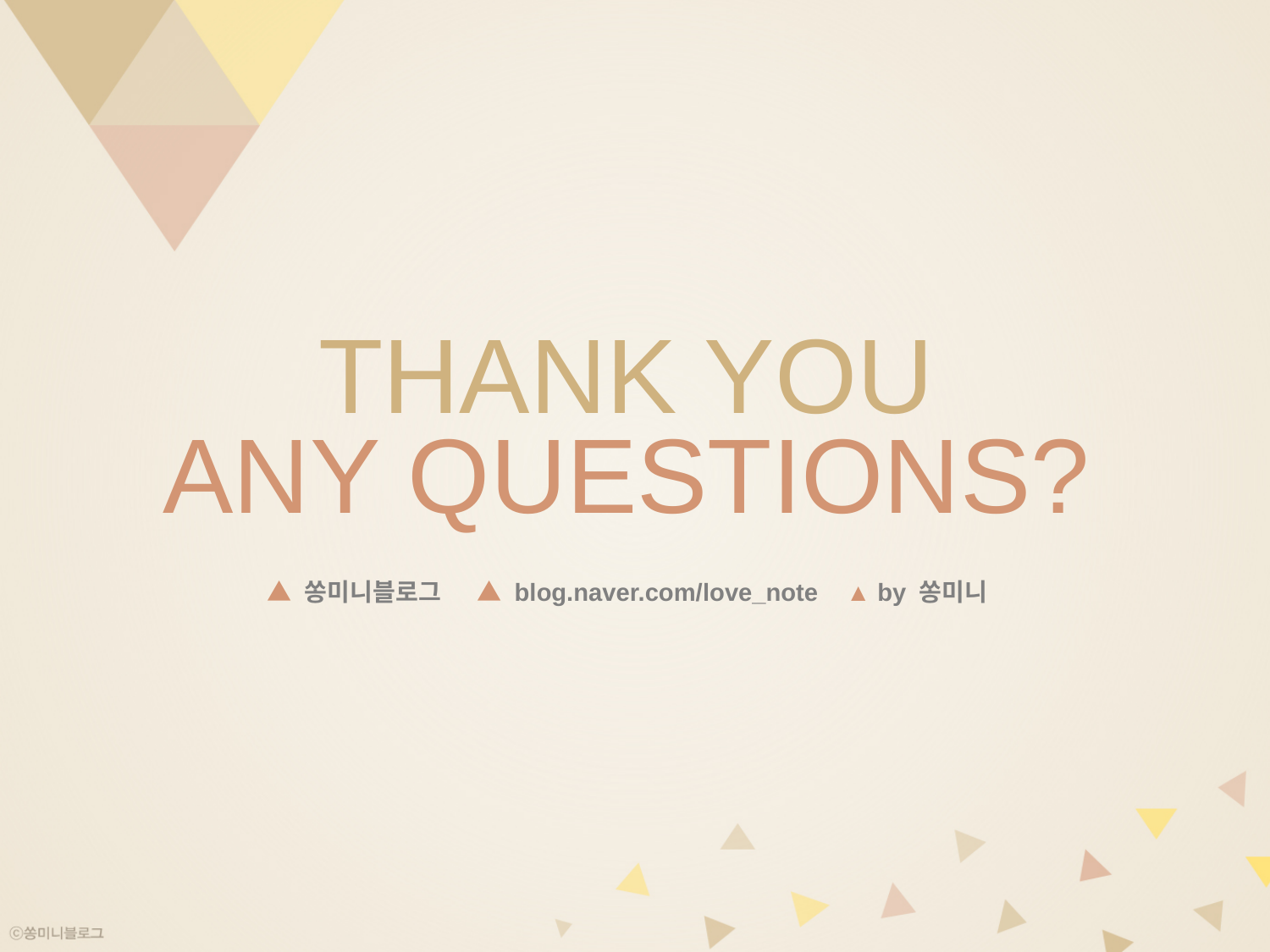

THANK YOU
ANY QUESTIONS?
▲ 쏭미니블로그     ▲ blog.naver.com/love_note    ▲ by 쏭미니